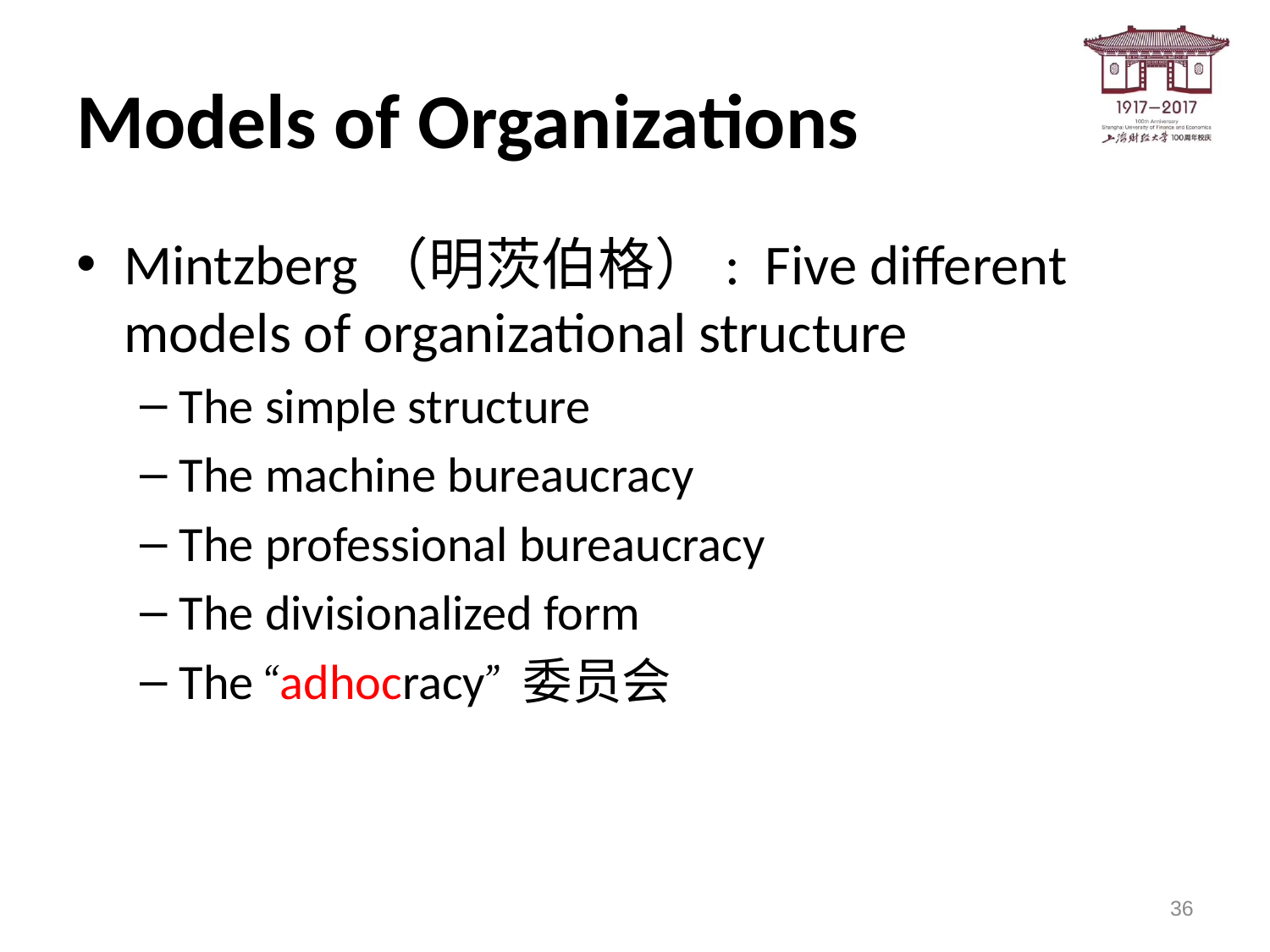

# Models of Organizations
Mintzberg（明茨伯格）:  Five different models of organizational structure
The simple structure
The machine bureaucracy
The professional bureaucracy
The divisionalized form
The “adhocracy” 委员会
36